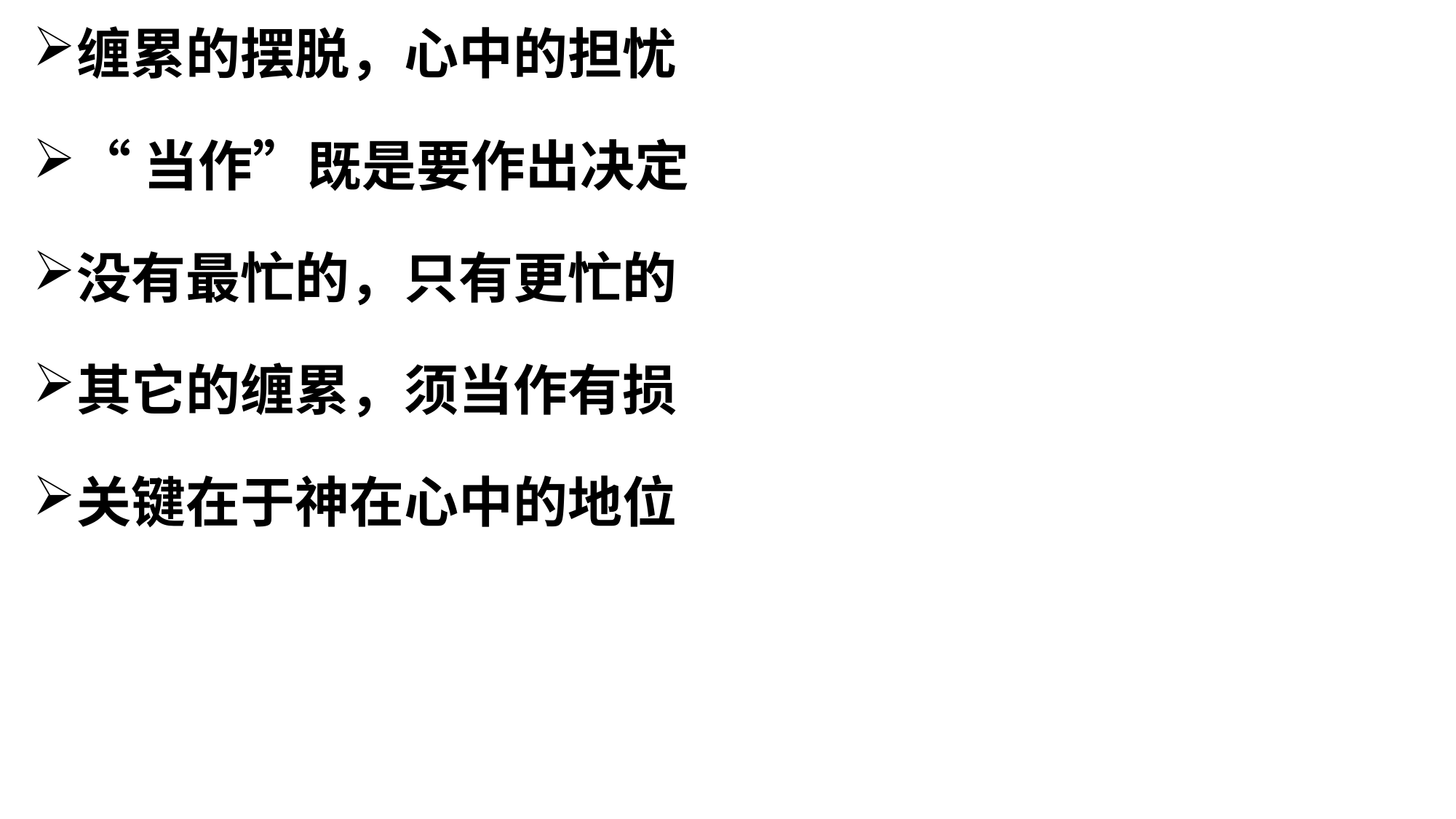

缠累的摆脱，心中的担忧

“当作”既是要作出决定

没有最忙的，只有更忙的

其它的缠累，须当作有损

关键在于神在心中的地位